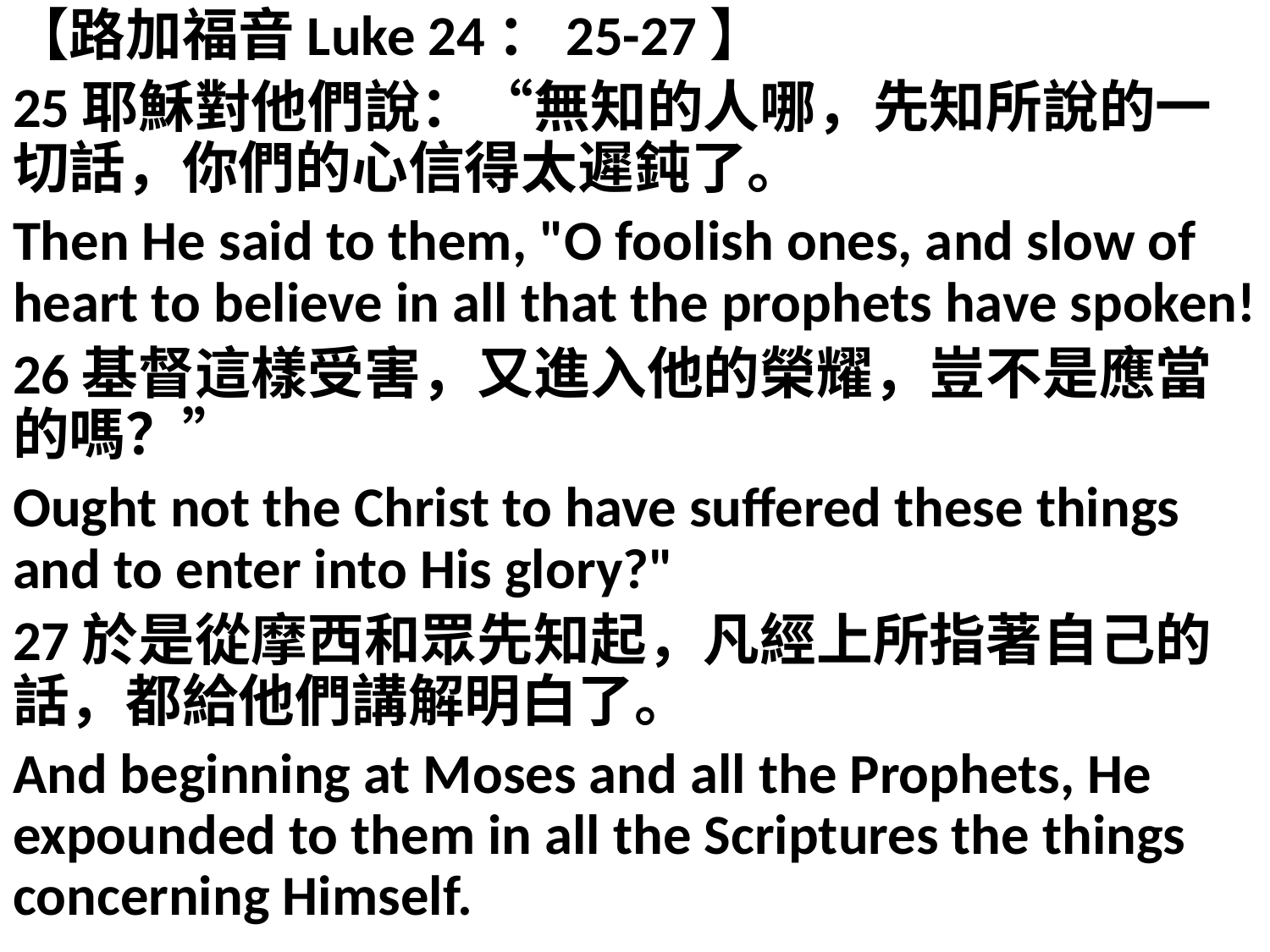

【路加福音Luke 24：25-27】
25耶穌對他們說：“無知的人哪，先知所說的一切話，你們的心信得太遲鈍了。
Then He said to them, "O foolish ones, and slow of heart to believe in all that the prophets have spoken!
26基督這樣受害，又進入他的榮耀，豈不是應當的嗎？”
Ought not the Christ to have suffered these things and to enter into His glory?"
27於是從摩西和眾先知起，凡經上所指著自己的話，都給他們講解明白了。
And beginning at Moses and all the Prophets, He expounded to them in all the Scriptures the things concerning Himself.